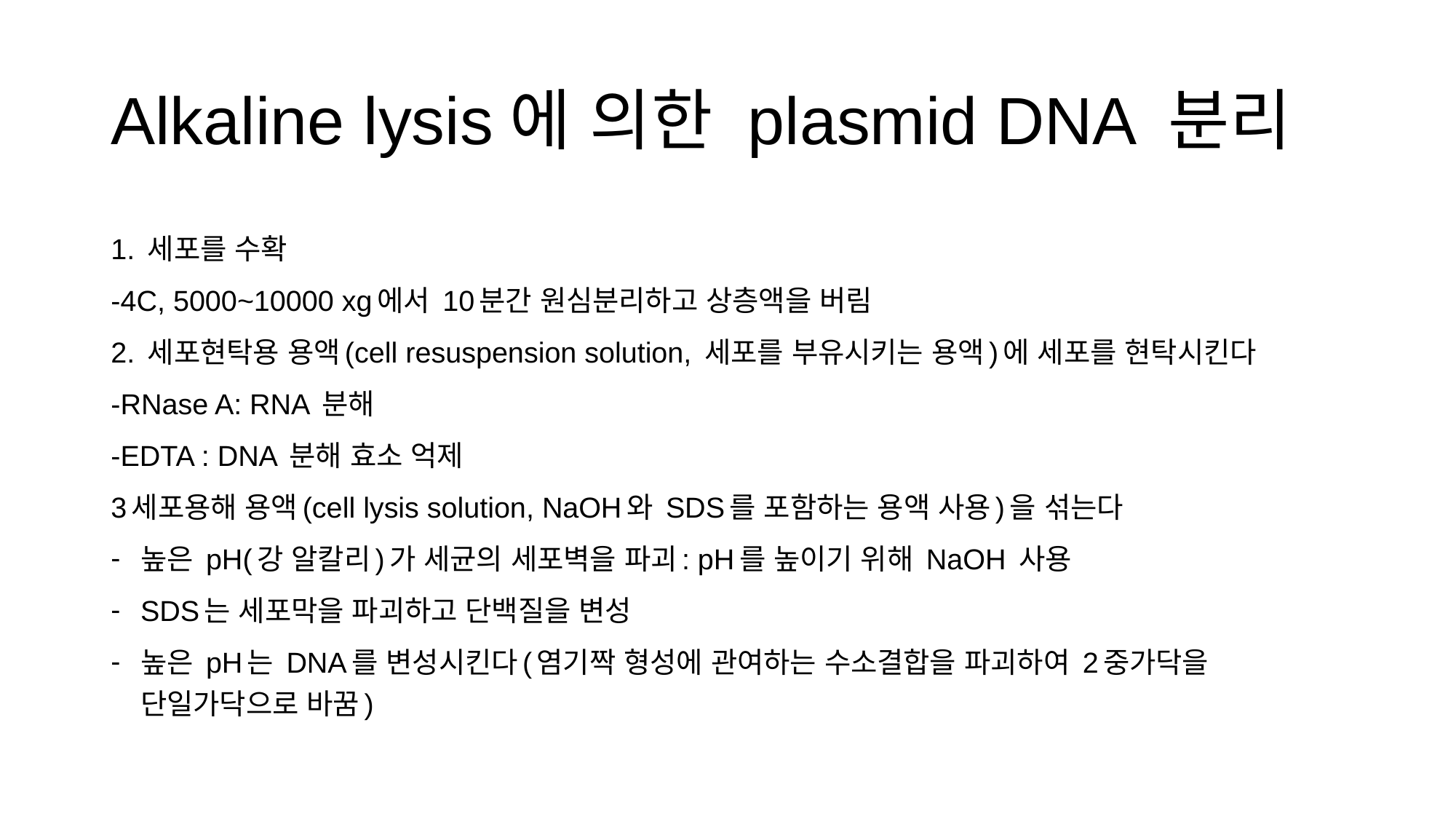

# Alkaline lysis에 의한 plasmid DNA 분리
1. 세포를 수확
-4C, 5000~10000 xg에서 10분간 원심분리하고 상층액을 버림
2. 세포현탁용 용액(cell resuspension solution, 세포를 부유시키는 용액)에 세포를 현탁시킨다
-RNase A: RNA 분해
-EDTA : DNA 분해 효소 억제
3세포용해 용액(cell lysis solution, NaOH와 SDS를 포함하는 용액 사용)을 섞는다
높은 pH(강 알칼리)가 세균의 세포벽을 파괴: pH를 높이기 위해 NaOH 사용
SDS는 세포막을 파괴하고 단백질을 변성
높은 pH는 DNA를 변성시킨다(염기짝 형성에 관여하는 수소결합을 파괴하여 2중가닥을 단일가닥으로 바꿈)